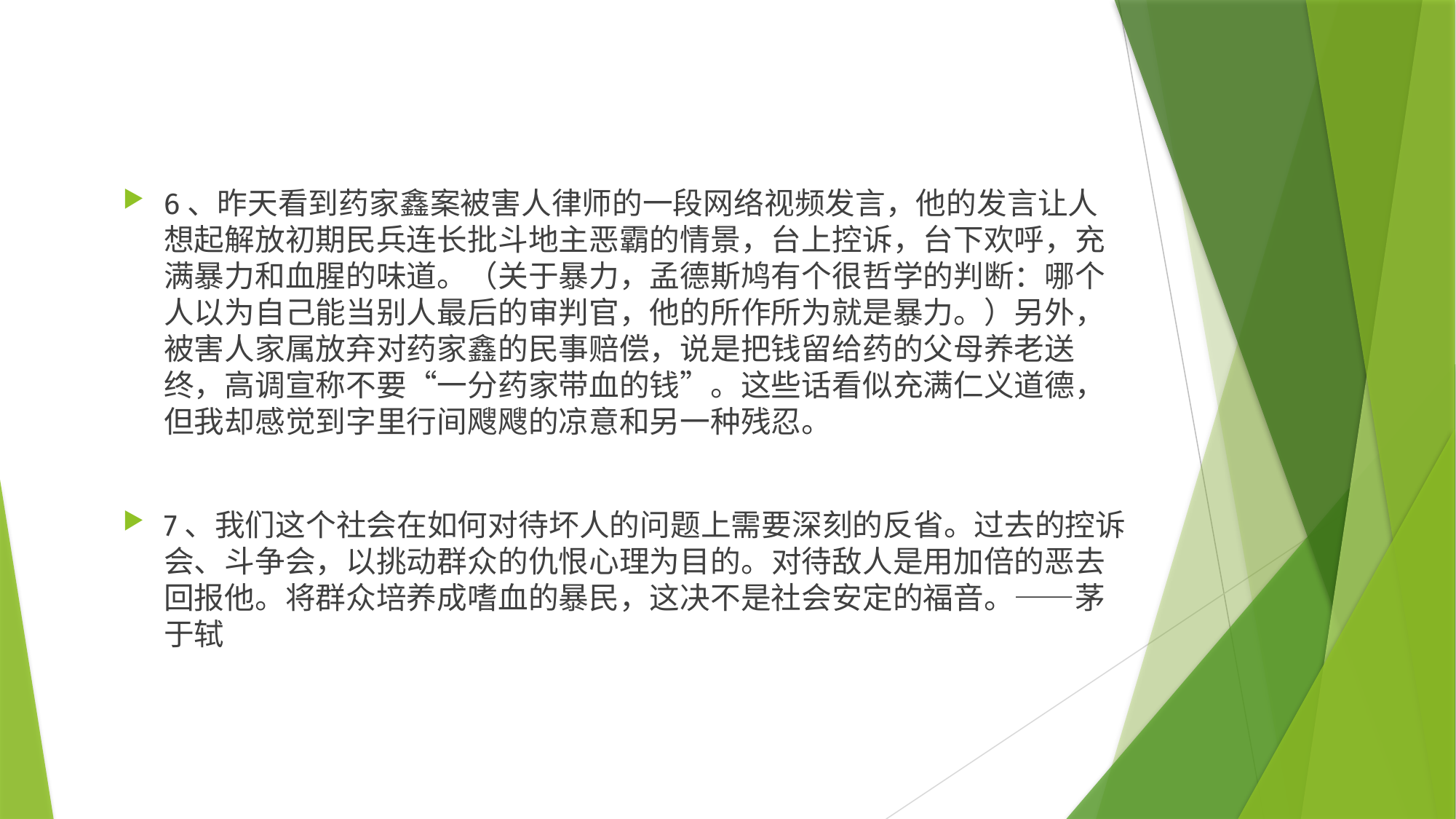

6、昨天看到药家鑫案被害人律师的一段网络视频发言，他的发言让人想起解放初期民兵连长批斗地主恶霸的情景，台上控诉，台下欢呼，充满暴力和血腥的味道。（关于暴力，孟德斯鸠有个很哲学的判断：哪个人以为自己能当别人最后的审判官，他的所作所为就是暴力。）另外，被害人家属放弃对药家鑫的民事赔偿，说是把钱留给药的父母养老送终，高调宣称不要“一分药家带血的钱”。这些话看似充满仁义道德，但我却感觉到字里行间飕飕的凉意和另一种残忍。

7、我们这个社会在如何对待坏人的问题上需要深刻的反省。过去的控诉会、斗争会，以挑动群众的仇恨心理为目的。对待敌人是用加倍的恶去回报他。将群众培养成嗜血的暴民，这决不是社会安定的福音。——茅于轼